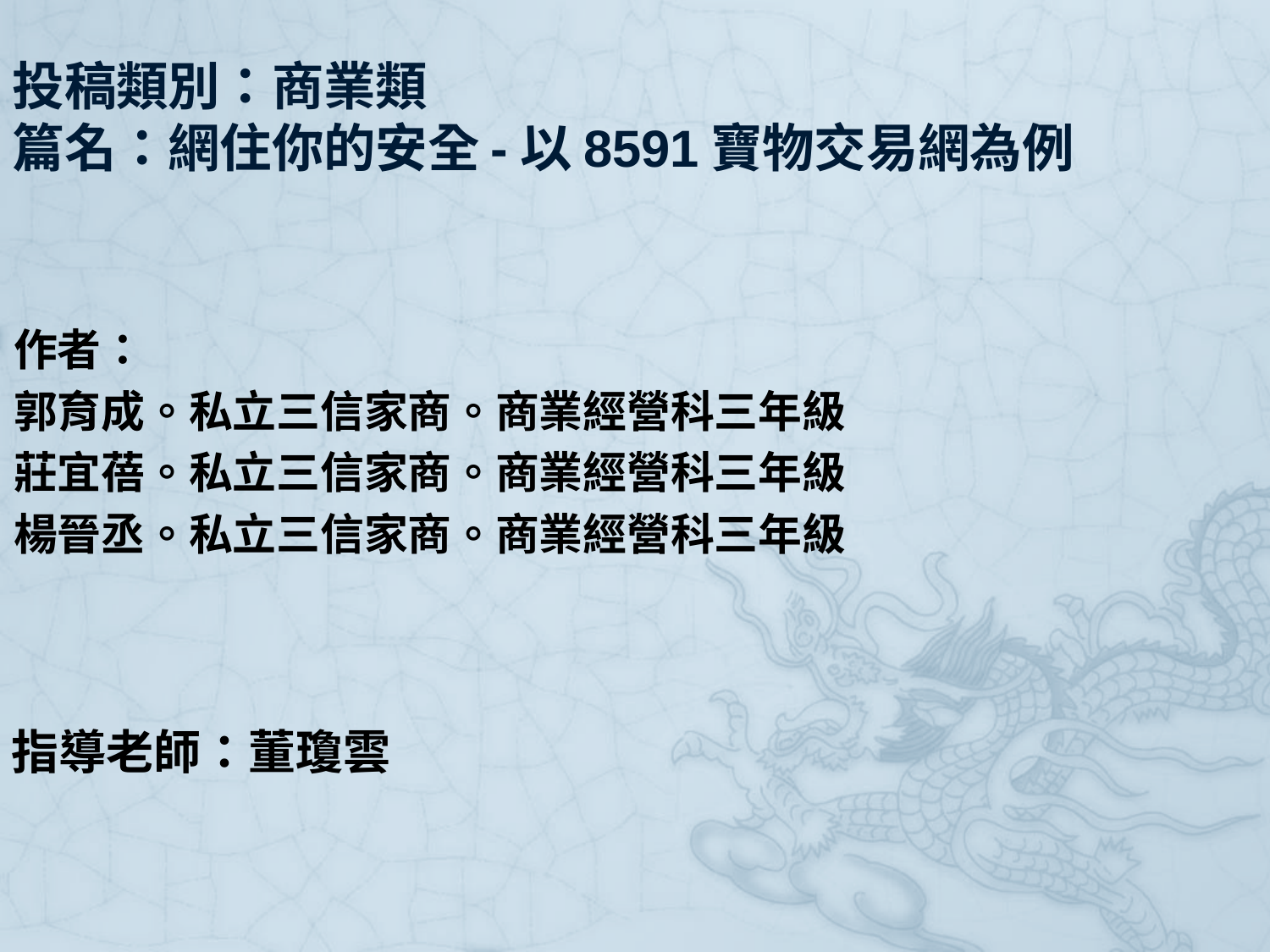

# 投稿類別：商業類 篇名：網住你的安全-以8591寶物交易網為例
作者：
郭育成。私立三信家商。商業經營科三年級
莊宜蓓。私立三信家商。商業經營科三年級
楊晉丞。私立三信家商。商業經營科三年級

指導老師：董瓊雲